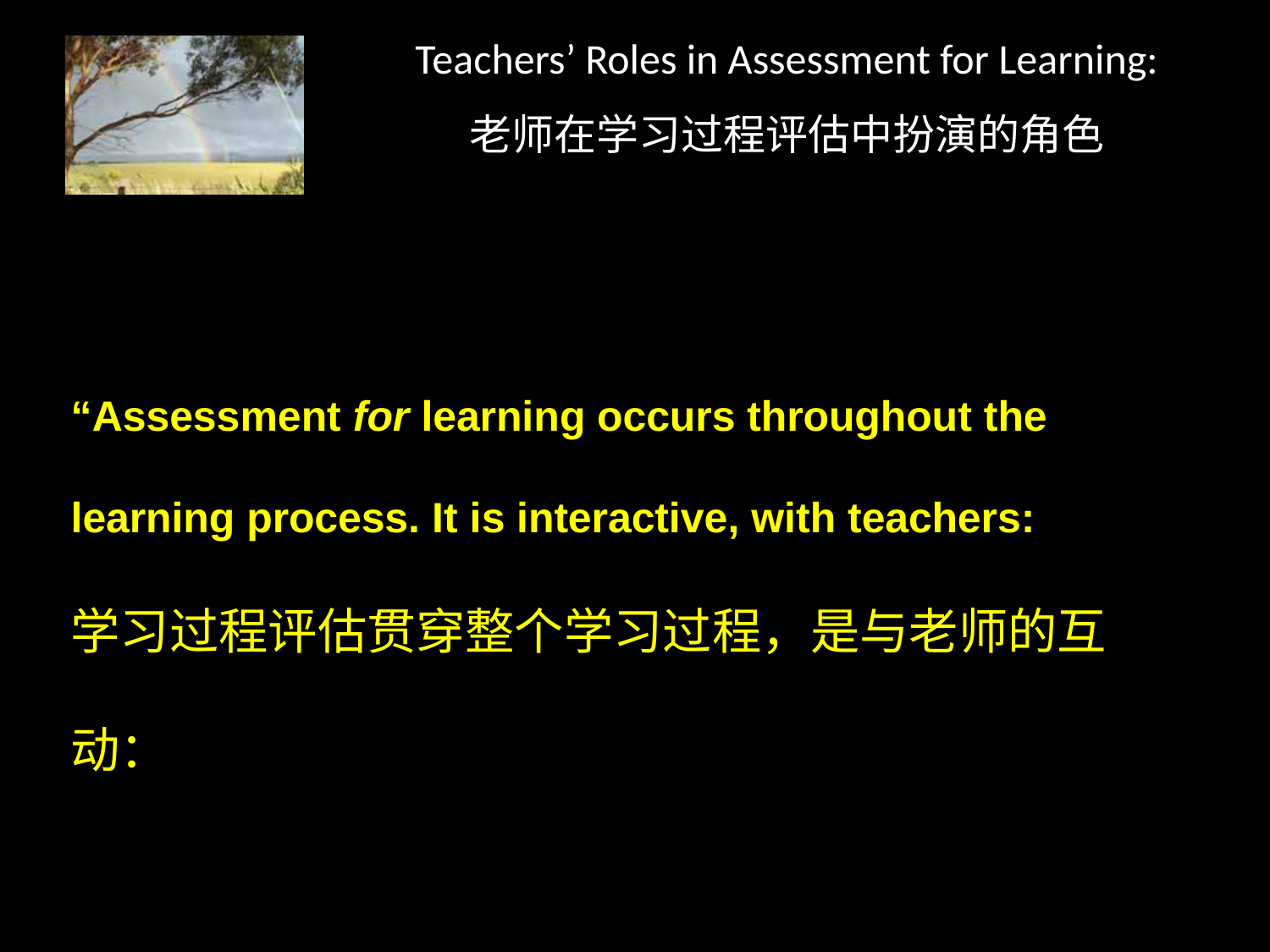

Teachers’ Roles in Assessment for Learning:
老师在学习过程评估中扮演的角色

“Assessment for learning occurs throughout the learning process. It is interactive, with teachers:
学习过程评估贯穿整个学习过程，是与老师的互动：